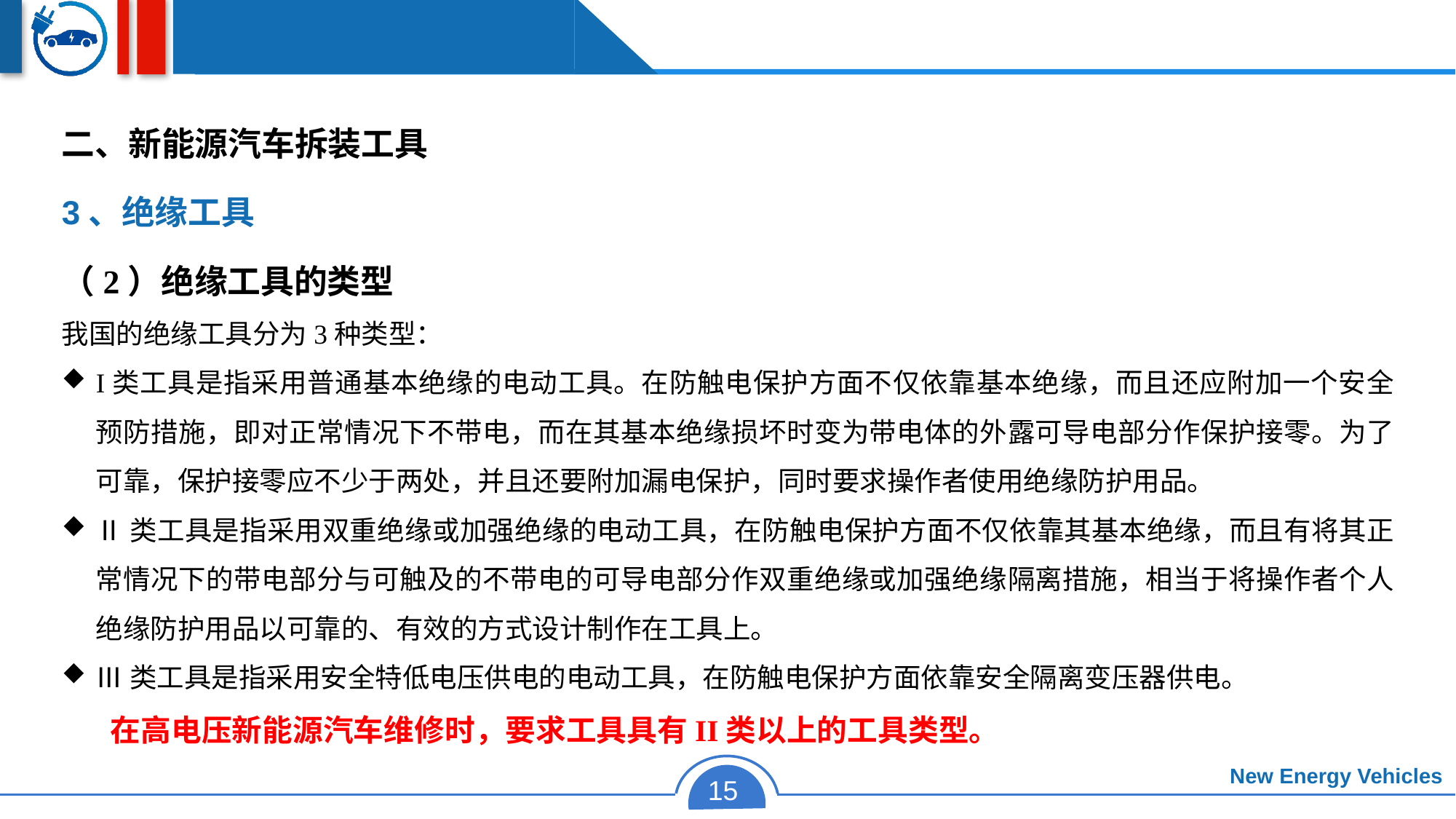

二、新能源汽车拆装工具
3、绝缘工具
（2）绝缘工具的类型
我国的绝缘工具分为3种类型：
I类工具是指采用普通基本绝缘的电动工具。在防触电保护方面不仅依靠基本绝缘，而且还应附加一个安全预防措施，即对正常情况下不带电，而在其基本绝缘损坏时变为带电体的外露可导电部分作保护接零。为了可靠，保护接零应不少于两处，并且还要附加漏电保护，同时要求操作者使用绝缘防护用品。
Ⅱ类工具是指采用双重绝缘或加强绝缘的电动工具，在防触电保护方面不仅依靠其基本绝缘，而且有将其正常情况下的带电部分与可触及的不带电的可导电部分作双重绝缘或加强绝缘隔离措施，相当于将操作者个人绝缘防护用品以可靠的、有效的方式设计制作在工具上。
Ⅲ类工具是指采用安全特低电压供电的电动工具，在防触电保护方面依靠安全隔离变压器供电。
      在高电压新能源汽车维修时，要求工具具有II类以上的工具类型。